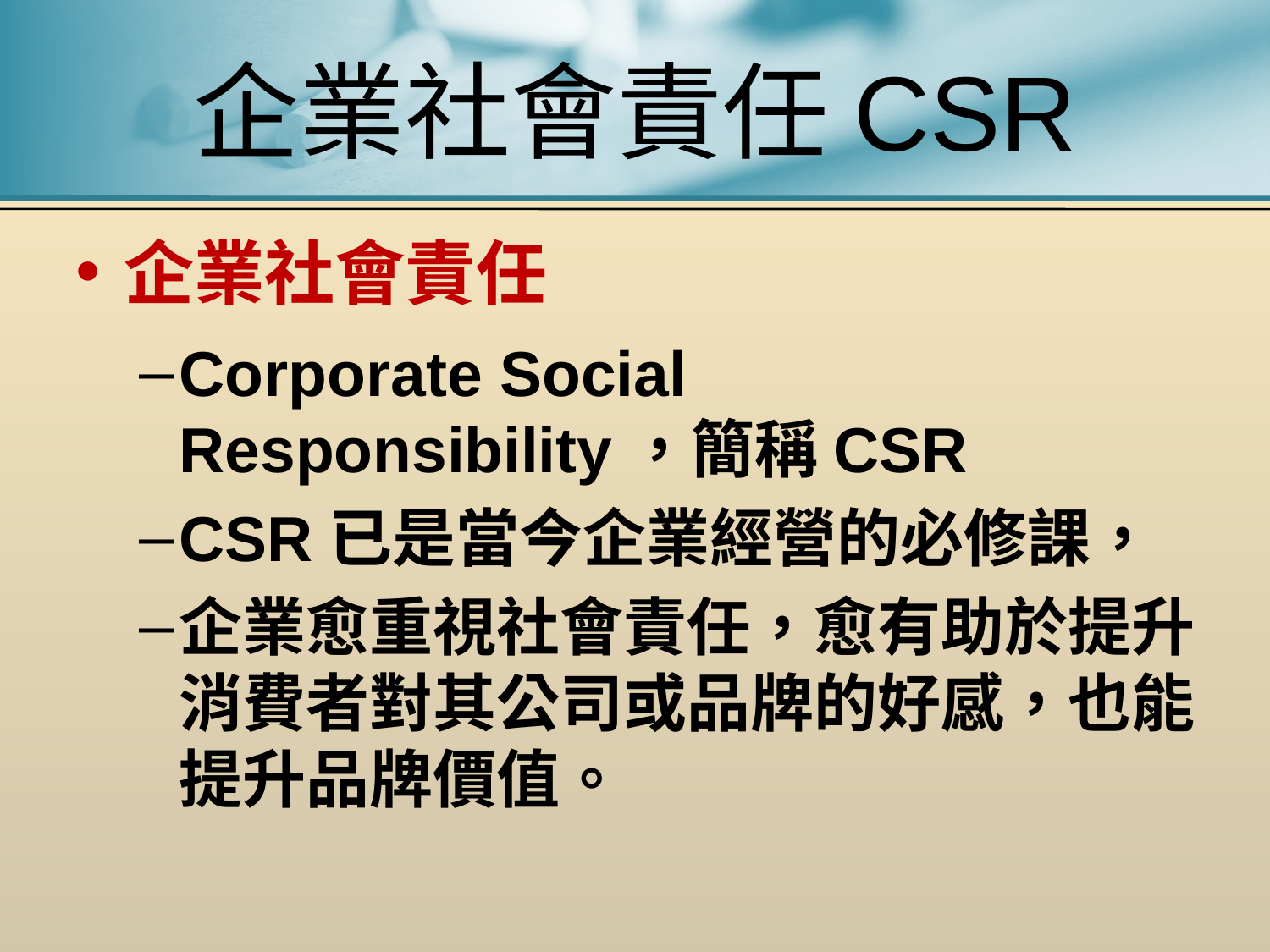

# 企業社會責任CSR
企業社會責任
Corporate Social Responsibility，簡稱CSR
CSR已是當今企業經營的必修課，
企業愈重視社會責任，愈有助於提升消費者對其公司或品牌的好感，也能提升品牌價值。